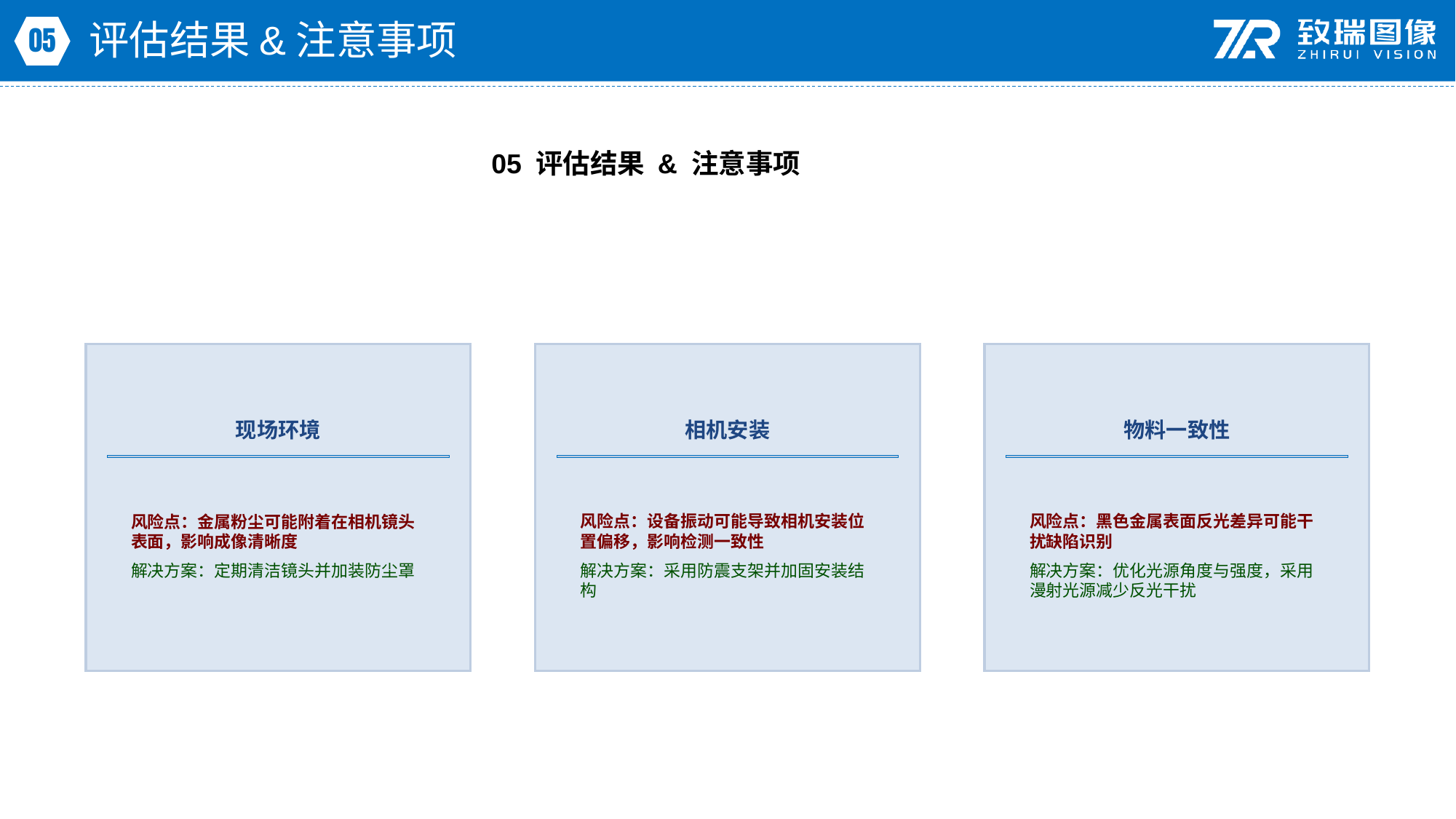

评估结果&注意事项
05

05 评估结果 & 注意事项

现场环境

相机安装

物料一致性

风险点：金属粉尘可能附着在相机镜头表面，影响成像清晰度
解决方案：定期清洁镜头并加装防尘罩

风险点：设备振动可能导致相机安装位置偏移，影响检测一致性
解决方案：采用防震支架并加固安装结构

风险点：黑色金属表面反光差异可能干扰缺陷识别
解决方案：优化光源角度与强度，采用漫射光源减少反光干扰